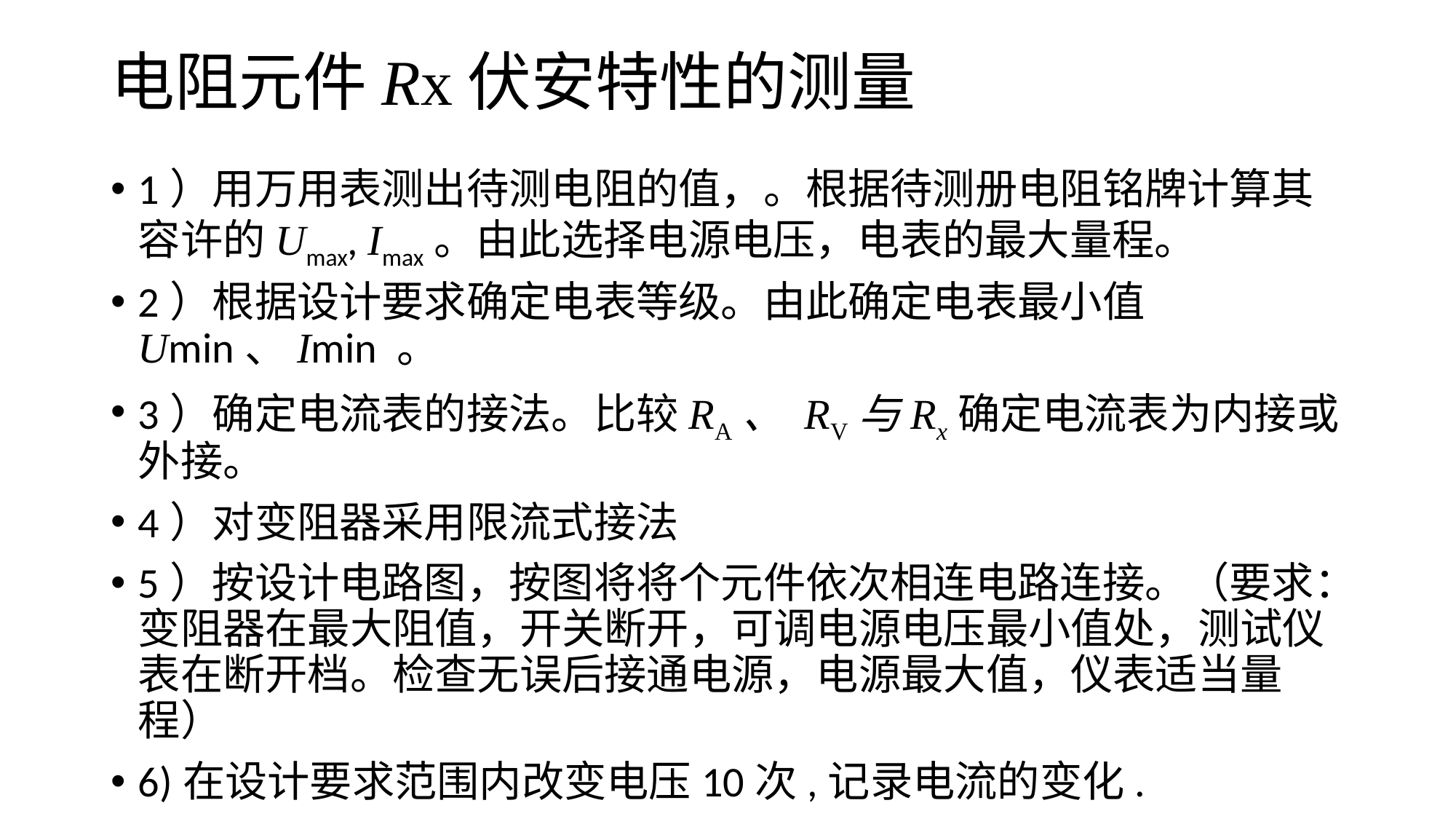

# 电阻元件Rx伏安特性的测量
1）用万用表测出待测电阻的值，。根据待测册电阻铭牌计算其容许的Umax, Imax。由此选择电源电压，电表的最大量程。
2）根据设计要求确定电表等级。由此确定电表最小值Umin、Imin 。
3）确定电流表的接法。比较RA、 RV与Rx确定电流表为内接或外接。
4）对变阻器采用限流式接法
5）按设计电路图，按图将将个元件依次相连电路连接。（要求：变阻器在最大阻值，开关断开，可调电源电压最小值处，测试仪表在断开档。检查无误后接通电源，电源最大值，仪表适当量程）
6)在设计要求范围内改变电压10次,记录电流的变化.